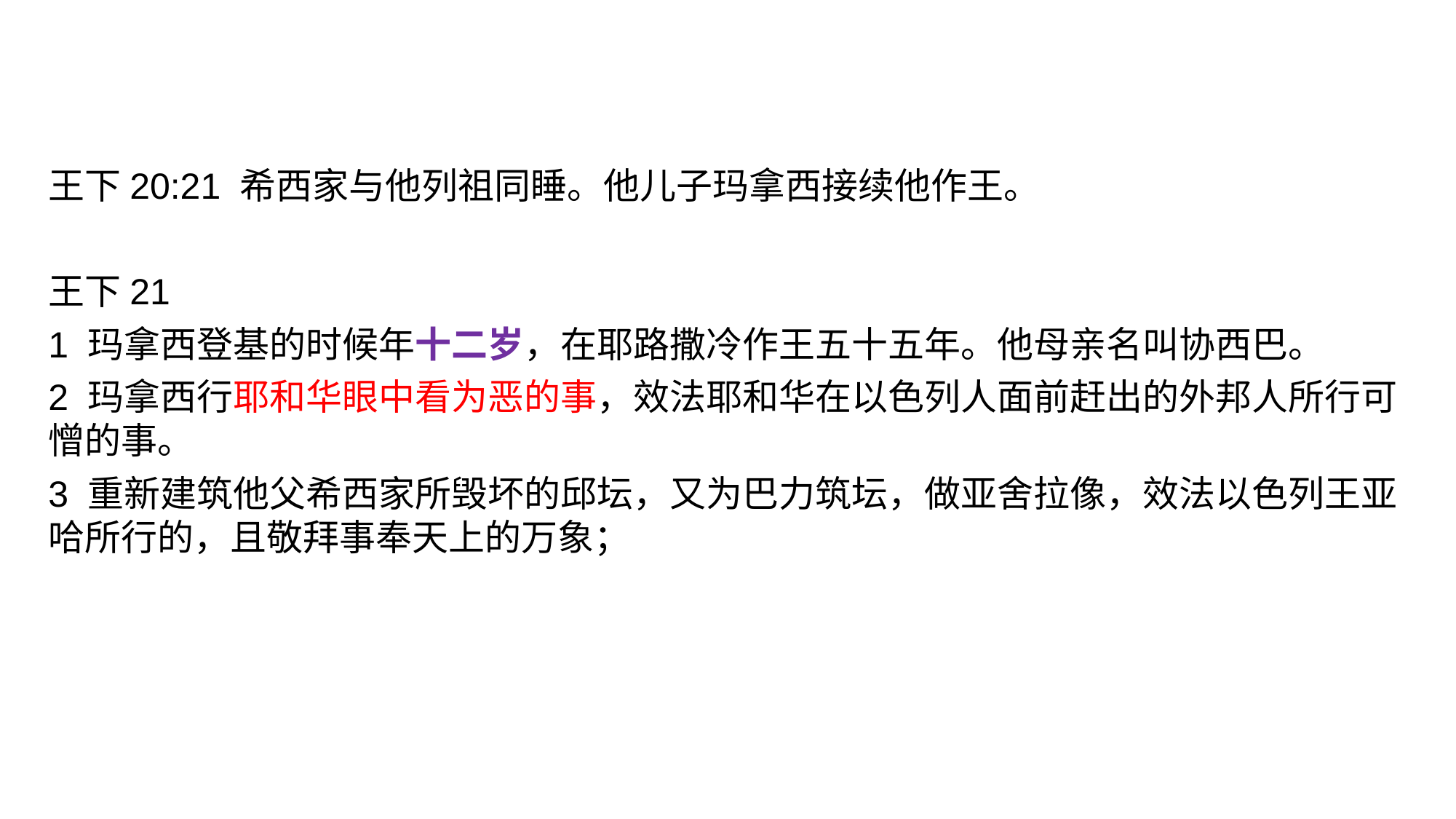

王下20:21 希西家与他列祖同睡。他儿子玛拿西接续他作王。

王下21
1 玛拿西登基的时候年十二岁，在耶路撒冷作王五十五年。他母亲名叫协西巴。
2 玛拿西行耶和华眼中看为恶的事，效法耶和华在以色列人面前赶出的外邦人所行可憎的事。
3 重新建筑他父希西家所毁坏的邱坛，又为巴力筑坛，做亚舍拉像，效法以色列王亚哈所行的，且敬拜事奉天上的万象；